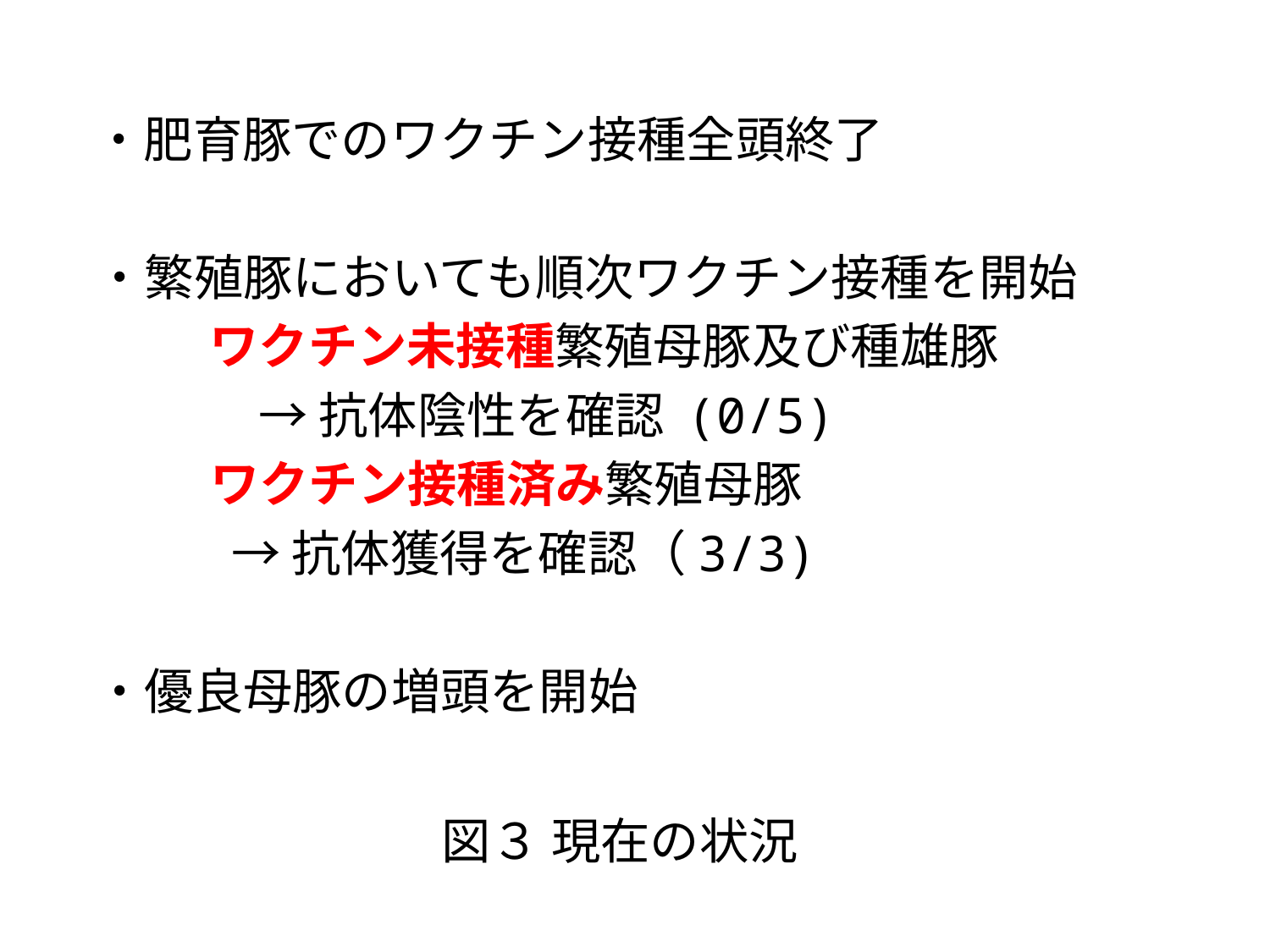

・肥育豚でのワクチン接種全頭終了

      ・繁殖豚においても順次ワクチン接種を開始
　　　    ワクチン未接種繁殖母豚及び種雄豚
　  　　　  → 抗体陰性を確認 (0/5)
　　　    ワクチン接種済み繁殖母豚
　  　　    → 抗体獲得を確認（3/3)

      ・優良母豚の増頭を開始
図３ 現在の状況